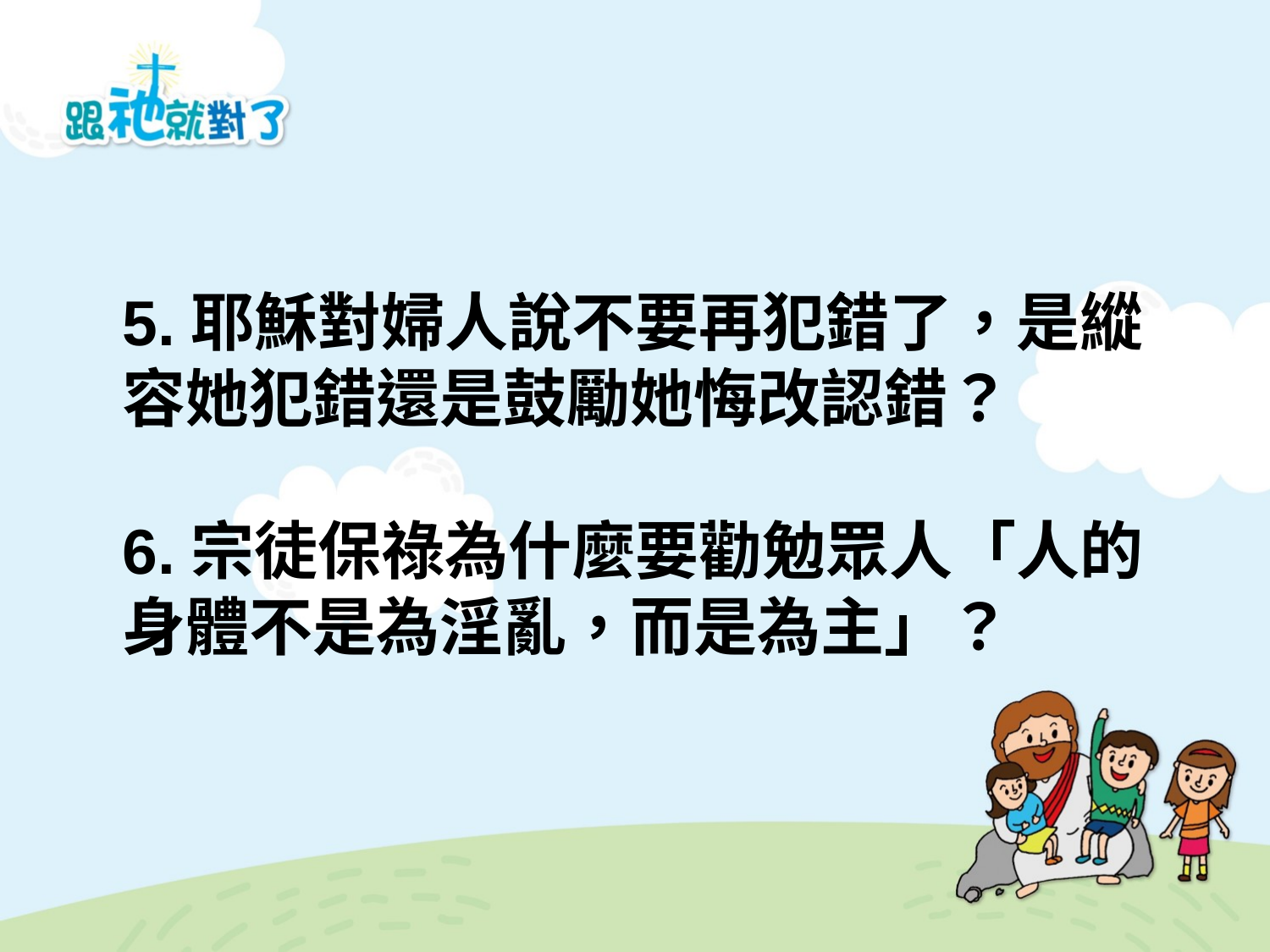

5.耶穌對婦人說不要再犯錯了，是縱容她犯錯還是鼓勵她悔改認錯？

6.宗徒保祿為什麼要勸勉眾人「人的身體不是為淫亂，而是為主」？